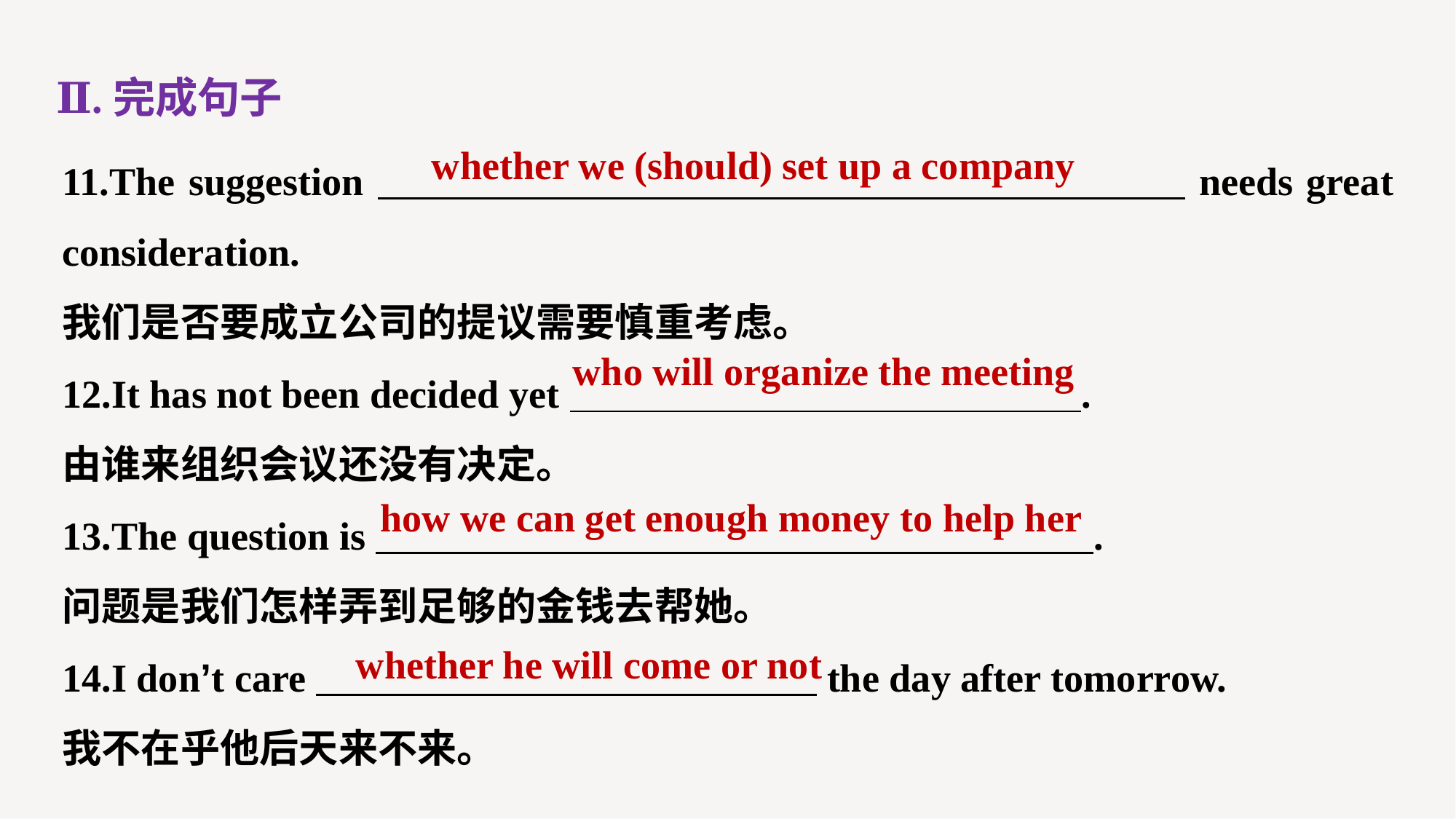

Ⅱ.完成句子
11.The suggestion                                                              needs great consideration.
我们是否要成立公司的提议需要慎重考虑。
12.It has not been decided yet                                                     .
由谁来组织会议还没有决定。
13.The question is                                                                          .
问题是我们怎样弄到足够的金钱去帮她。
14.I don’t care                                                     the day after tomorrow.
我不在乎他后天来不来。
whether we (should) set up a company
who will organize the meeting
how we can get enough money to help her
whether he will come or not